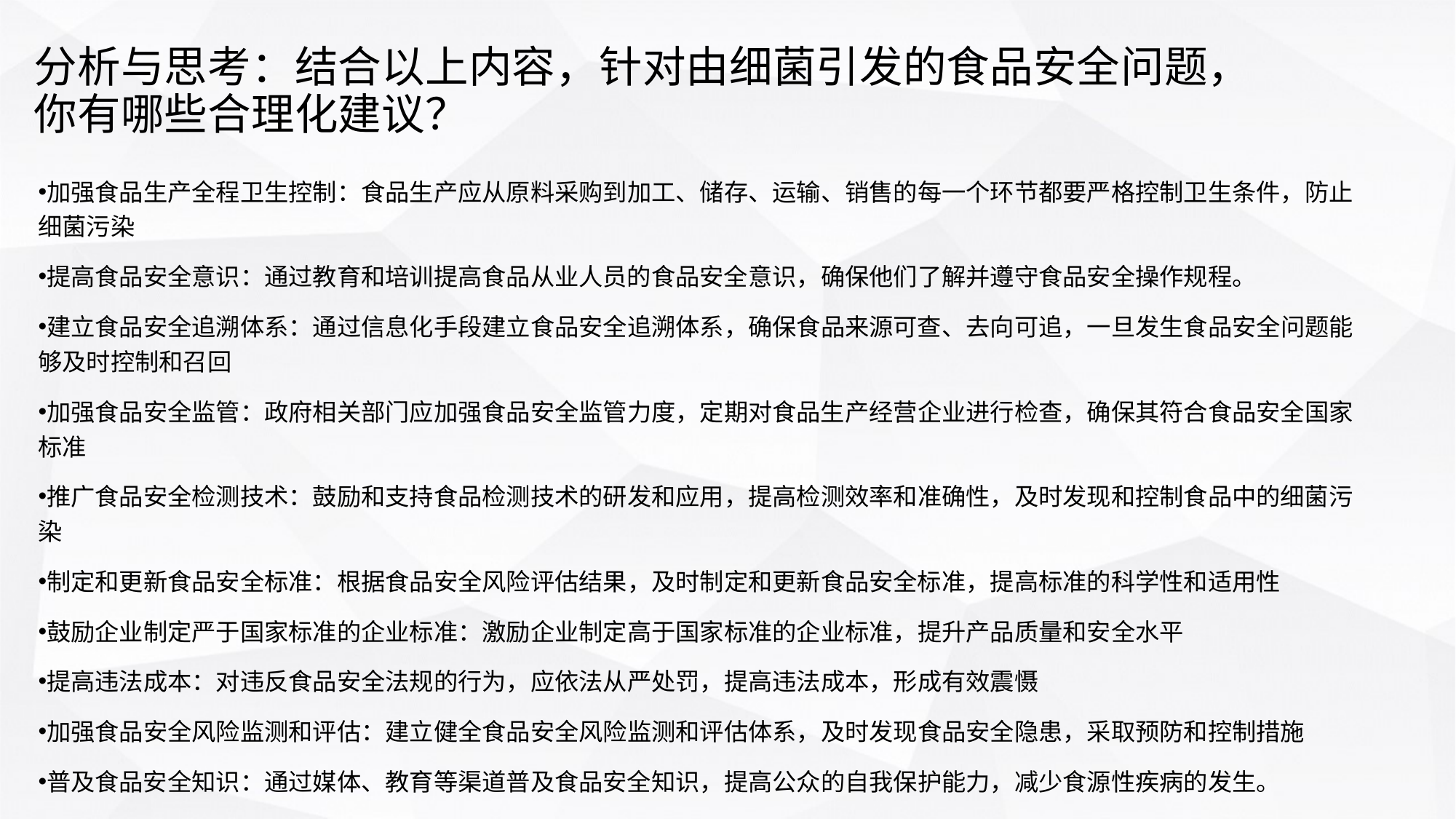

# 分析与思考：结合以上内容，针对由细菌引发的食品安全问题，你有哪些合理化建议？
加强食品生产全程卫生控制：食品生产应从原料采购到加工、储存、运输、销售的每一个环节都要严格控制卫生条件，防止细菌污染
提高食品安全意识：通过教育和培训提高食品从业人员的食品安全意识，确保他们了解并遵守食品安全操作规程。
建立食品安全追溯体系：通过信息化手段建立食品安全追溯体系，确保食品来源可查、去向可追，一旦发生食品安全问题能够及时控制和召回
加强食品安全监管：政府相关部门应加强食品安全监管力度，定期对食品生产经营企业进行检查，确保其符合食品安全国家标准
推广食品安全检测技术：鼓励和支持食品检测技术的研发和应用，提高检测效率和准确性，及时发现和控制食品中的细菌污染
制定和更新食品安全标准：根据食品安全风险评估结果，及时制定和更新食品安全标准，提高标准的科学性和适用性
鼓励企业制定严于国家标准的企业标准：激励企业制定高于国家标准的企业标准，提升产品质量和安全水平
提高违法成本：对违反食品安全法规的行为，应依法从严处罚，提高违法成本，形成有效震慑
加强食品安全风险监测和评估：建立健全食品安全风险监测和评估体系，及时发现食品安全隐患，采取预防和控制措施
普及食品安全知识：通过媒体、教育等渠道普及食品安全知识，提高公众的自我保护能力，减少食源性疾病的发生。